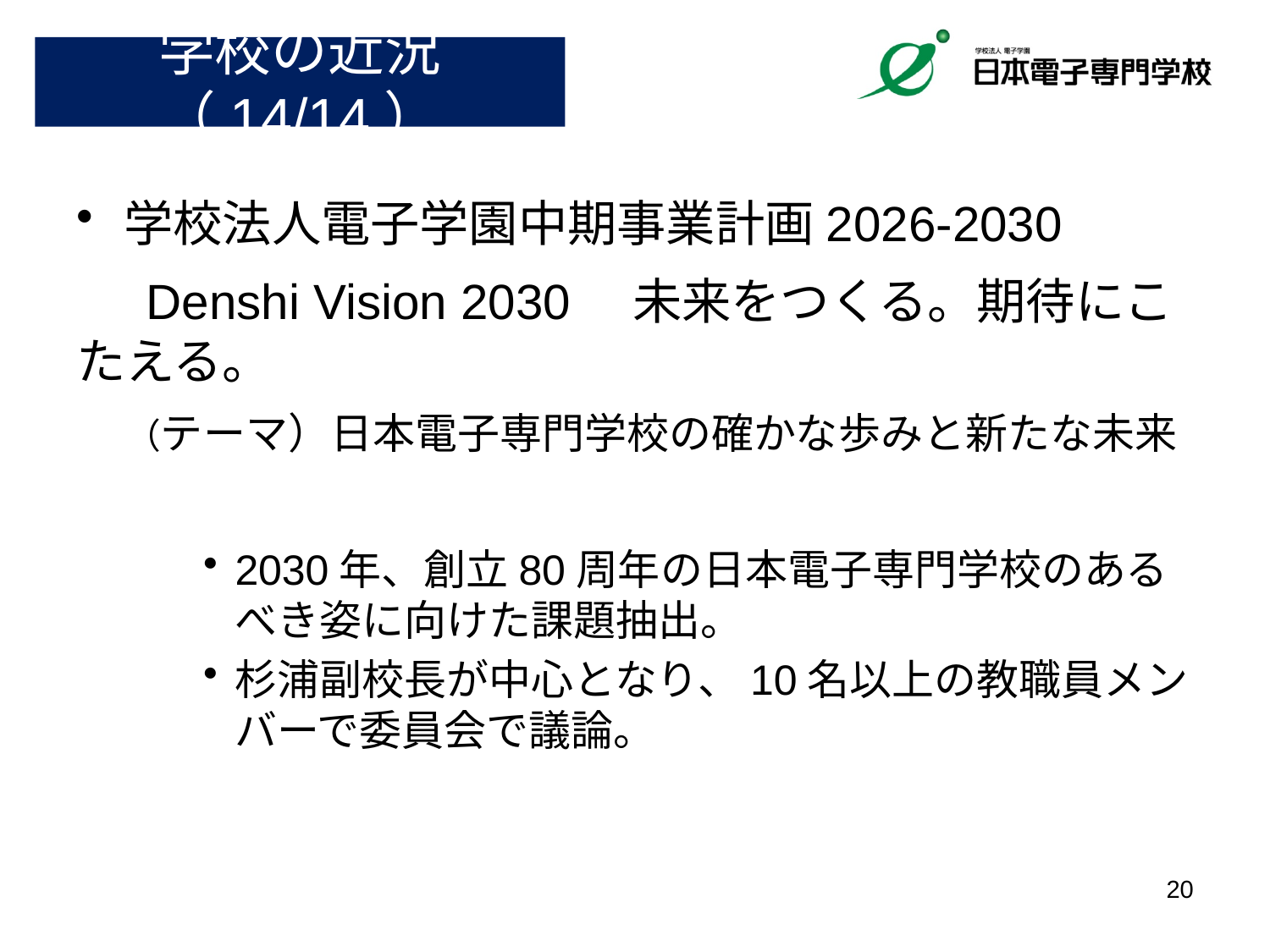

# 学校の近況（14/14）
学校法人電子学園中期事業計画2026-2030
　Denshi Vision 2030　未来をつくる。期待にこたえる。
　（テーマ）日本電子専門学校の確かな歩みと新たな未来

2030年、創立80周年の日本電子専門学校のあるべき姿に向けた課題抽出。
杉浦副校長が中心となり、10名以上の教職員メンバーで委員会で議論。

20